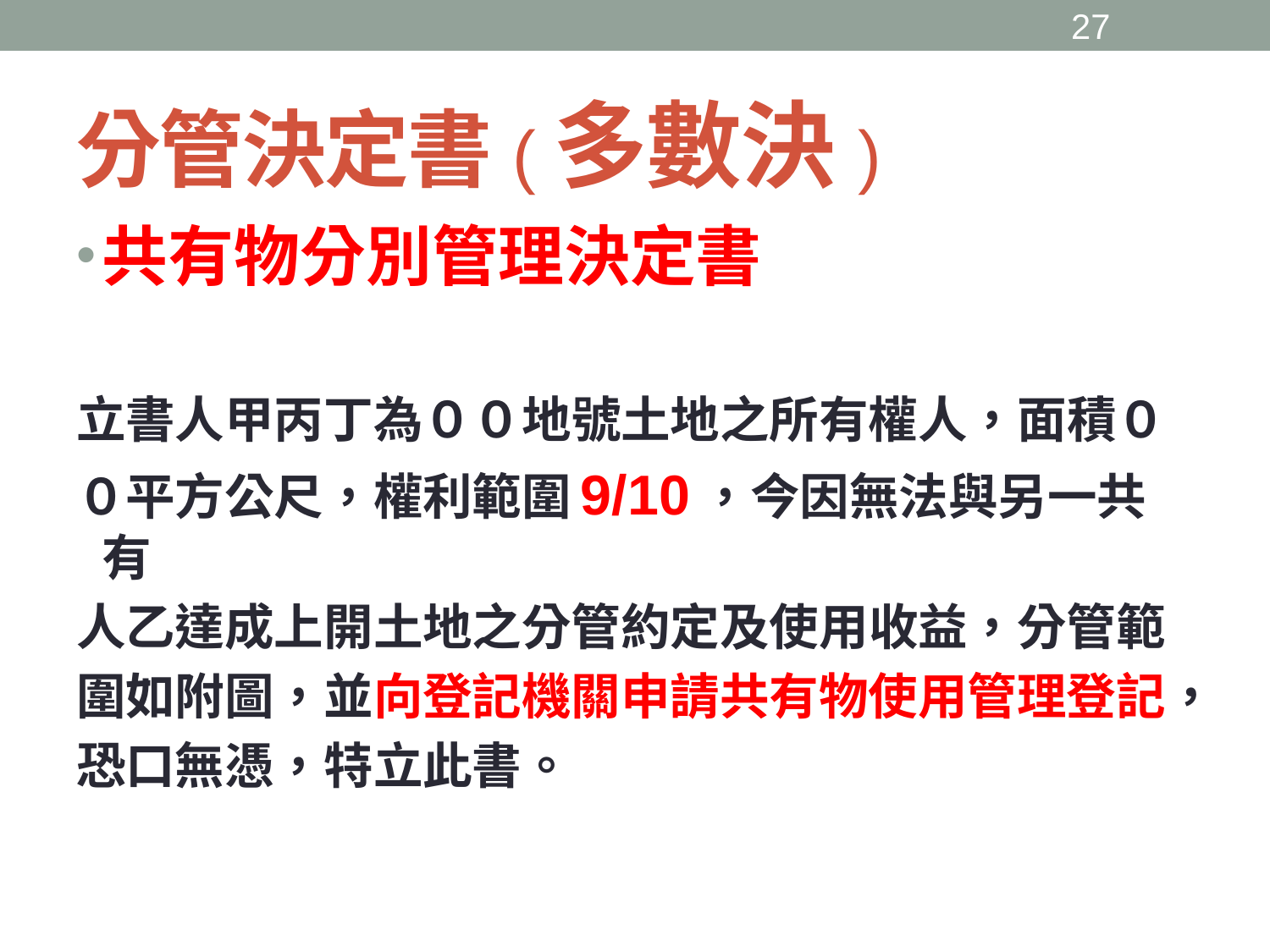

27
# 分管決定書(多數決)
共有物分別管理決定書

立書人甲丙丁為００地號土地之所有權人，面積０
０平方公尺，權利範圍9/10，今因無法與另一共有
人乙達成上開土地之分管約定及使用收益，分管範
圍如附圖，並向登記機關申請共有物使用管理登記，
恐口無憑，特立此書。